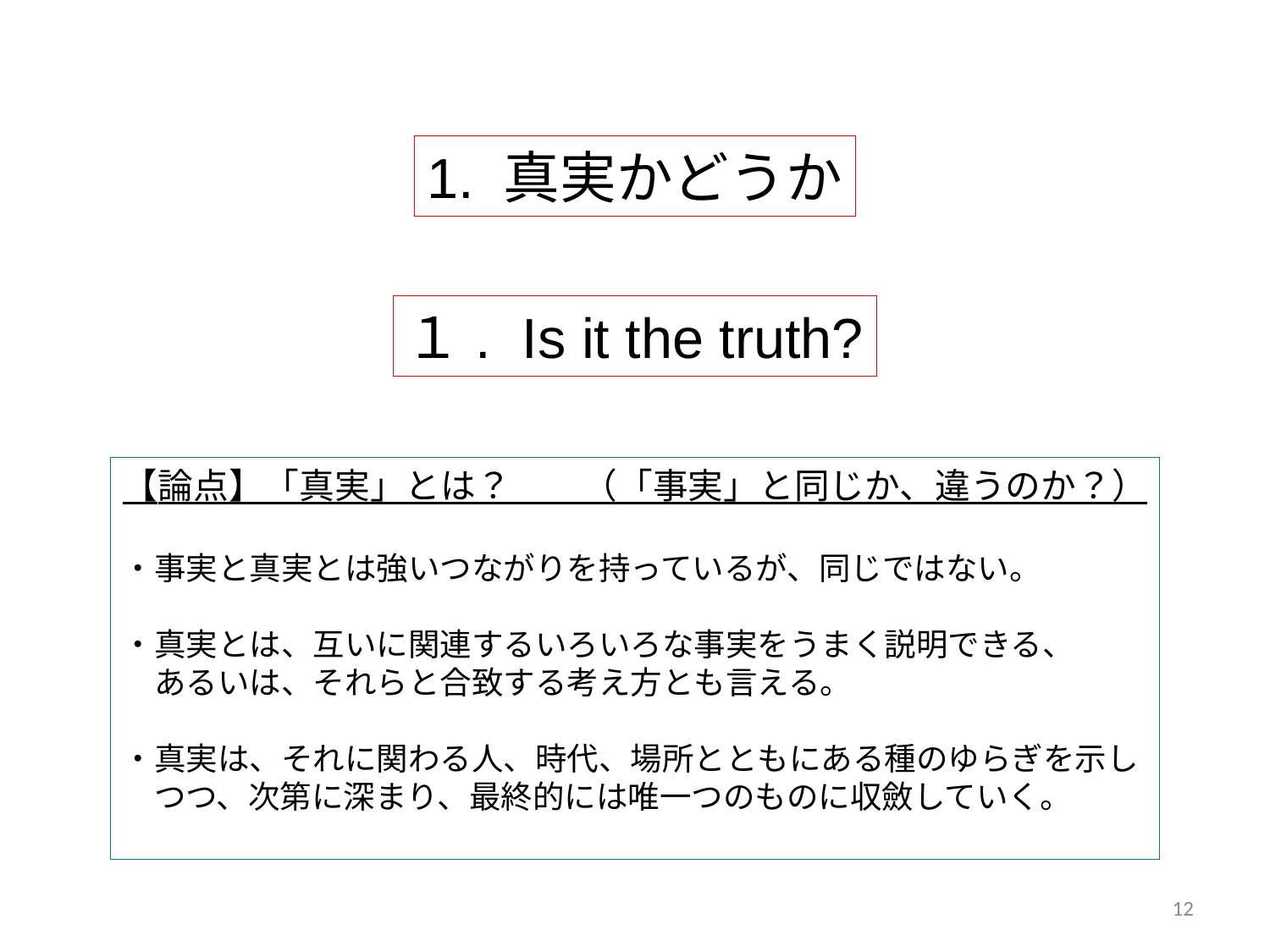

1. 真実かどうか
１.  Is it the truth?
【論点】「真実」とは？　　（「事実」と同じか、違うのか？）

・事実と真実とは強いつながりを持っているが、同じではない。

・真実とは、互いに関連するいろいろな事実をうまく説明できる、
　あるいは、それらと合致する考え方とも言える。

・真実は、それに関わる人、時代、場所とともにある種のゆらぎを示し
　つつ、次第に深まり、最終的には唯一つのものに収斂していく。

12